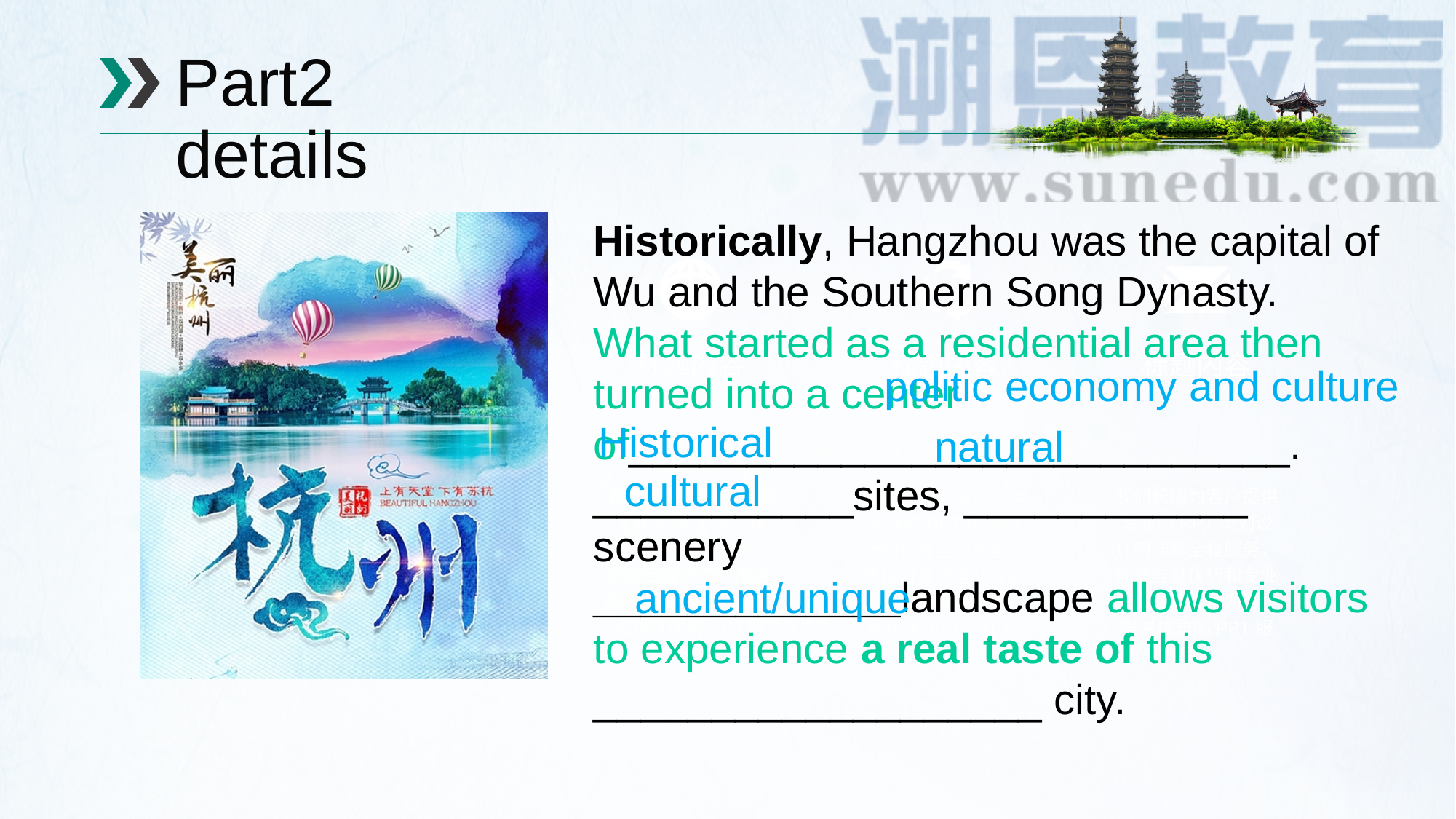

Part2 details
Historically, Hangzhou was the capital of Wu and the Southern Song Dynasty. What started as a residential area then turned into a center of____________________________. ___________sites, ____________ scenery
_____________landscape allows visitors to experience a real taste of this ___________________ city.

标题内容
标题内容
标题内容
 politic economy and culture
 Historical
natural
cultural
我们长期为客户提供专业的PPT策划设计制作等全程服务，凭借自身优势和专业化的独特视角为客户提供优质的PPT服务。
我们长期为客户提供专业的PPT策划设计制作等全程服务，凭借自身优势和专业化的独特视角为客户提供优质的PPT服务。
我们长期为客户提供专业的PPT策划设计制作等全程服务，凭借自身优势和专业化的独特视角为客户提供优质的PPT服务。
ancient/unique